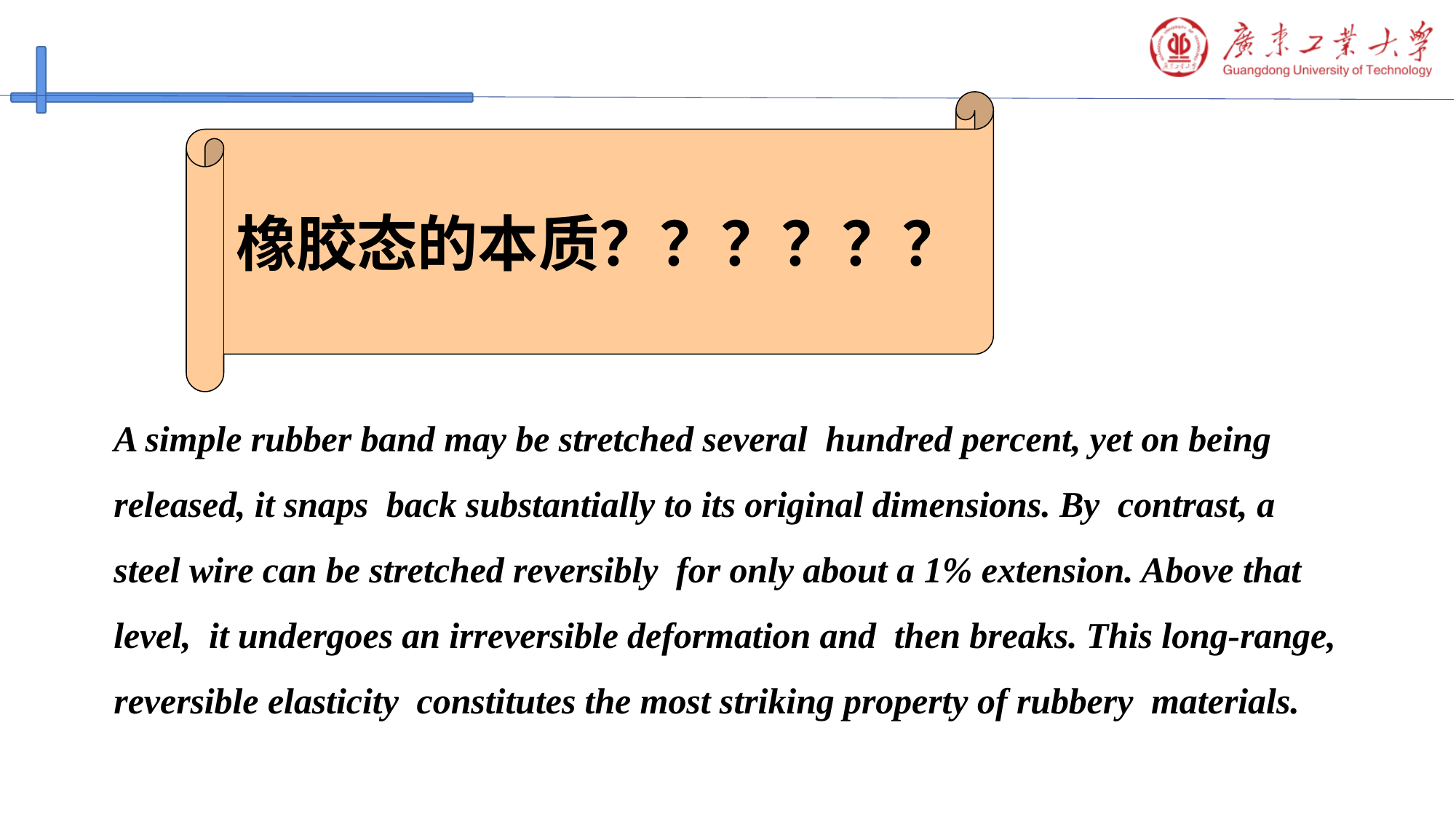

橡胶态的本质？？？？？？
A simple rubber band may be stretched several  hundred percent, yet on being released, it snaps  back substantially to its original dimensions. By  contrast, a steel wire can be stretched reversibly  for only about a 1% extension. Above that level,  it undergoes an irreversible deformation and  then breaks. This long-range, reversible elasticity  constitutes the most striking property of rubbery  materials.